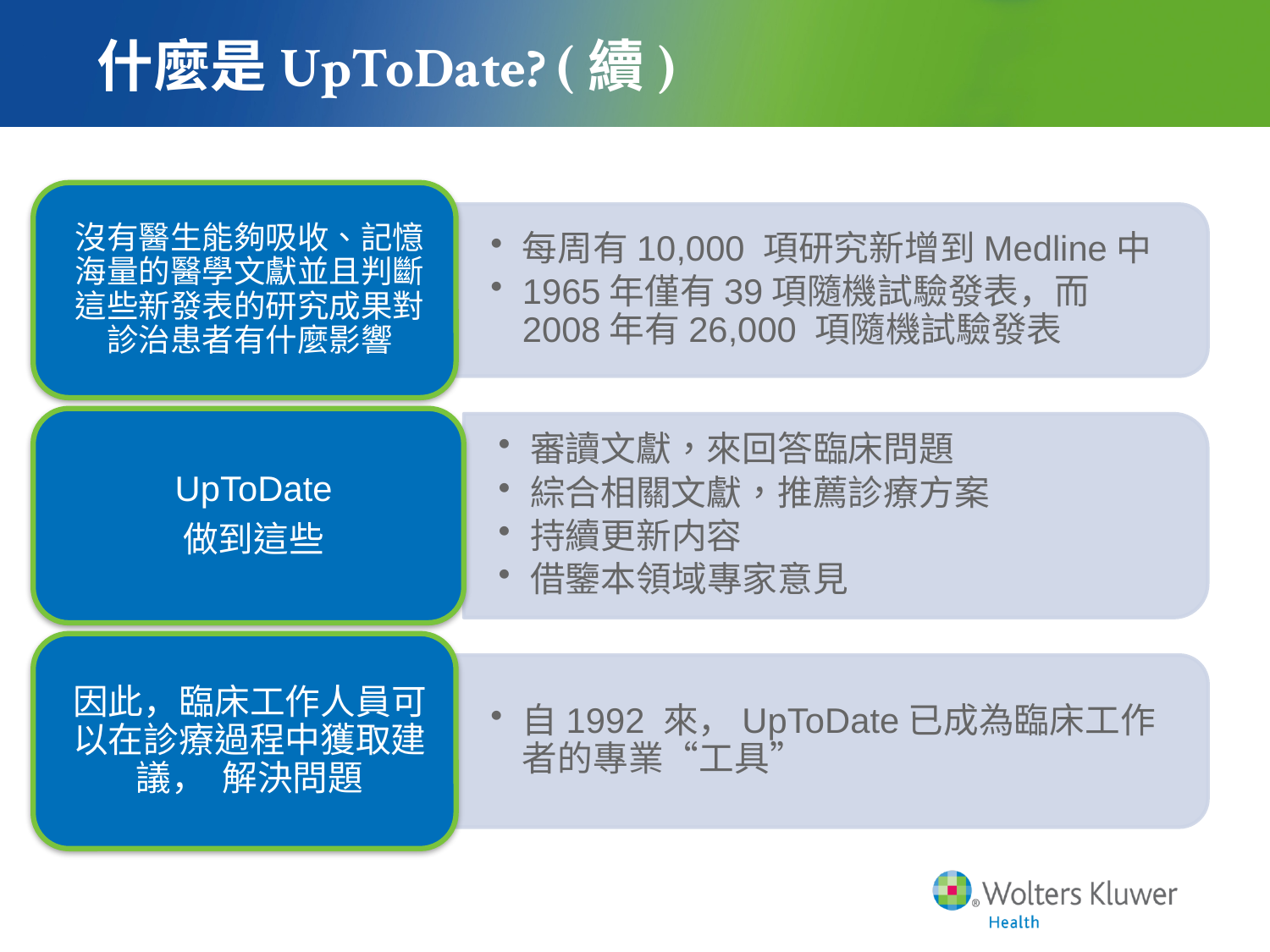

什麼是UpToDate? (續)
每周有10,000 項研究新增到Medline中
1965年僅有39項隨機試驗發表，而2008年有26,000 項隨機試驗發表
沒有醫生能夠吸收、記憶海量的醫學文獻並且判斷這些新發表的研究成果對診治患者有什麼影響
審讀文獻，來回答臨床問題
綜合相關文獻，推薦診療方案
持續更新内容
借鑒本領域專家意見
UpToDate
做到這些
自1992 來，UpToDate已成為臨床工作者的專業“工具”
因此，臨床工作人員可以在診療過程中獲取建議，  解決問題